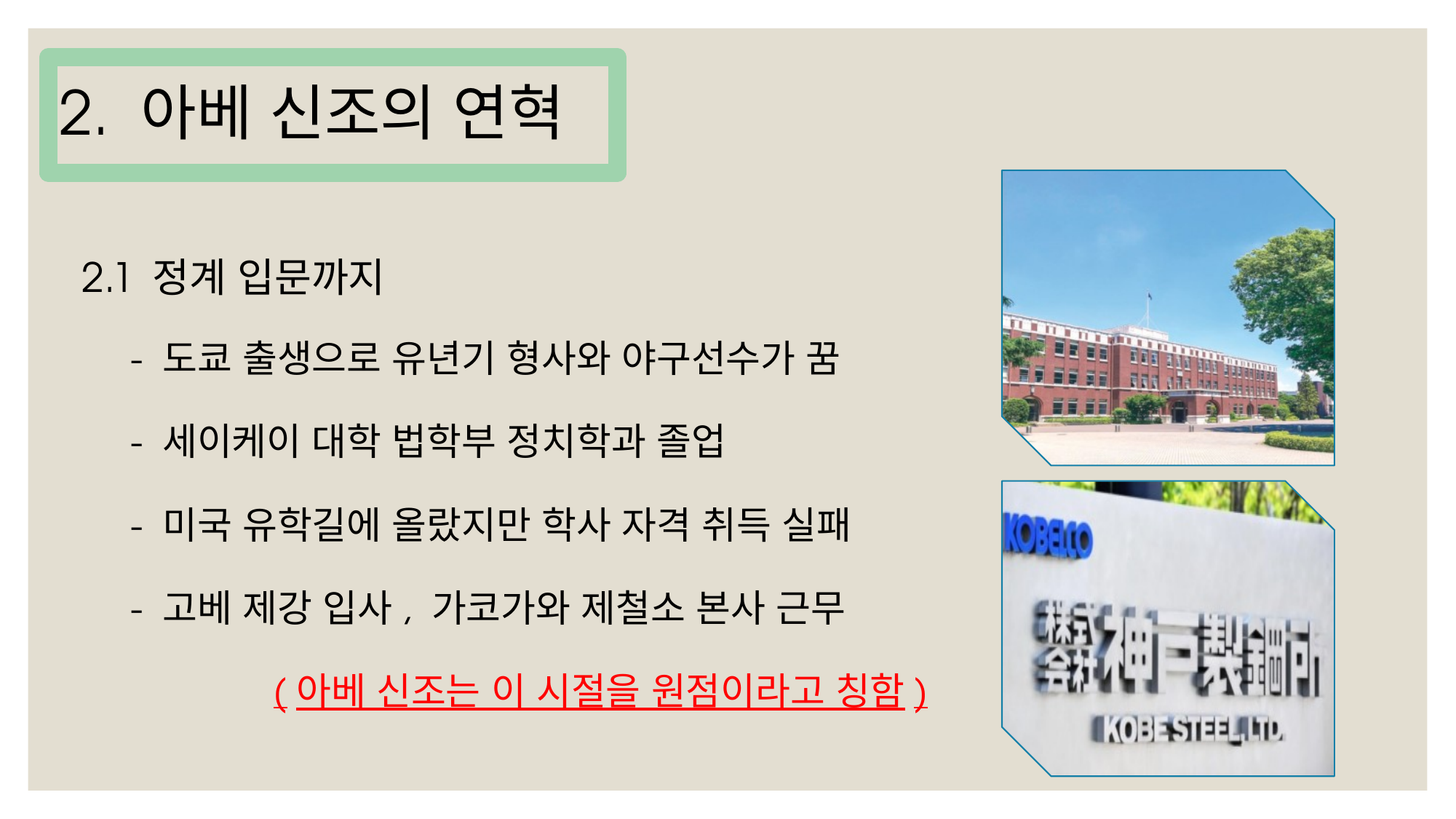

2. 아베 신조의 연혁

2.1 정계 입문까지
- 도쿄 출생으로 유년기 형사와 야구선수가 꿈
- 세이케이 대학 법학부 정치학과 졸업

- 미국 유학길에 올랐지만 학사 자격 취득 실패
- 고베 제강 입사, 가코가와 제철소 본사 근무
 (아베 신조는 이 시절을 원점이라고 칭함)